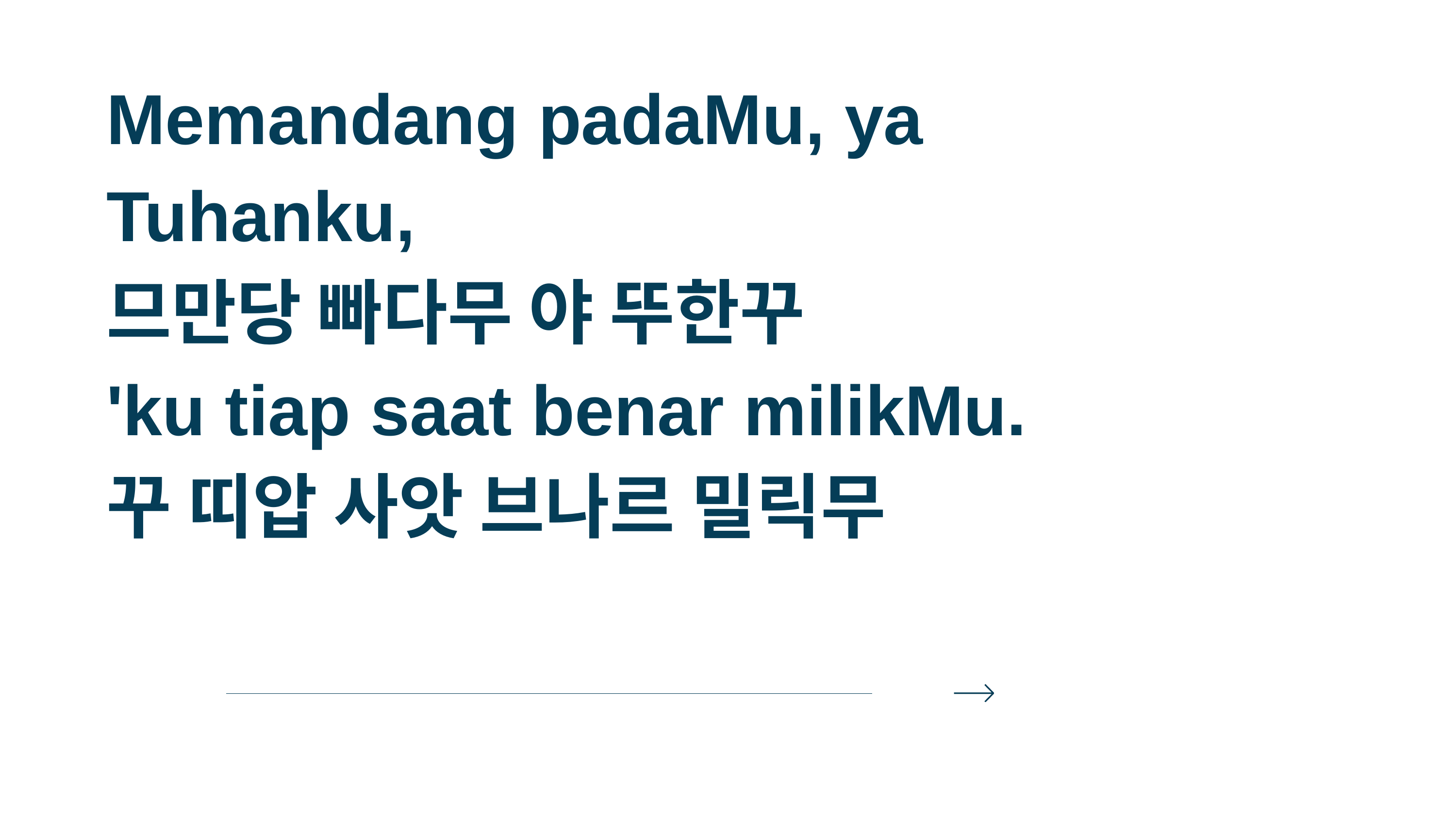

Memandang padaMu, ya Tuhanku,
므만당 빠다무 야 뚜한꾸
'ku tiap saat benar milikMu.
꾸 띠압 사앗 브나르 밀릭무